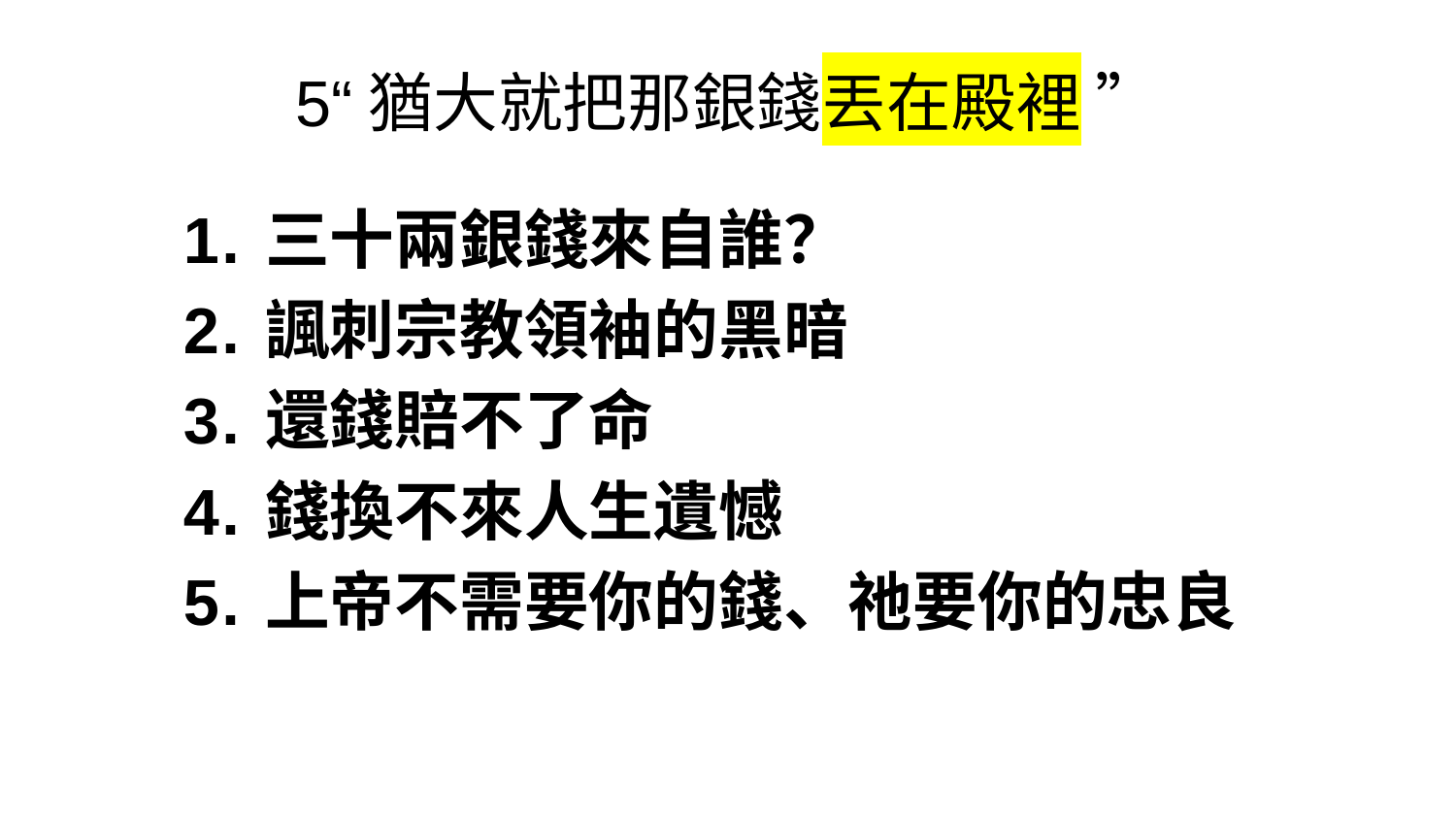

# 5“猶大就把那銀錢丟在殿裡 ”
三十兩銀錢來自誰？
諷刺宗教領袖的黑暗
還錢賠不了命
錢換不來人生遺憾
上帝不需要你的錢、祂要你的忠良